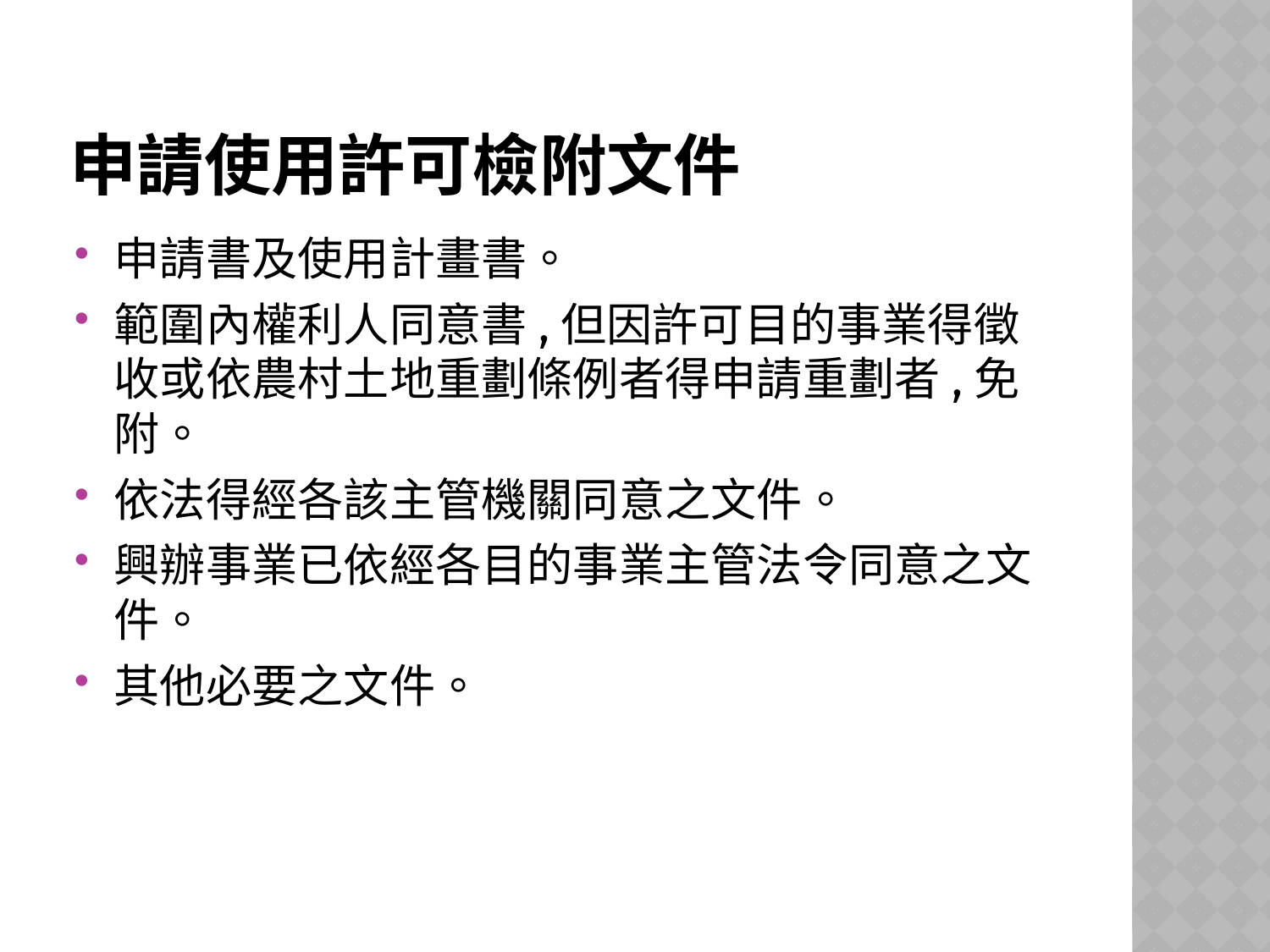

# 申請使用許可檢附文件
申請書及使用計畫書。
範圍內權利人同意書,但因許可目的事業得徵收或依農村土地重劃條例者得申請重劃者,免附。
依法得經各該主管機關同意之文件。
興辦事業已依經各目的事業主管法令同意之文件。
其他必要之文件。